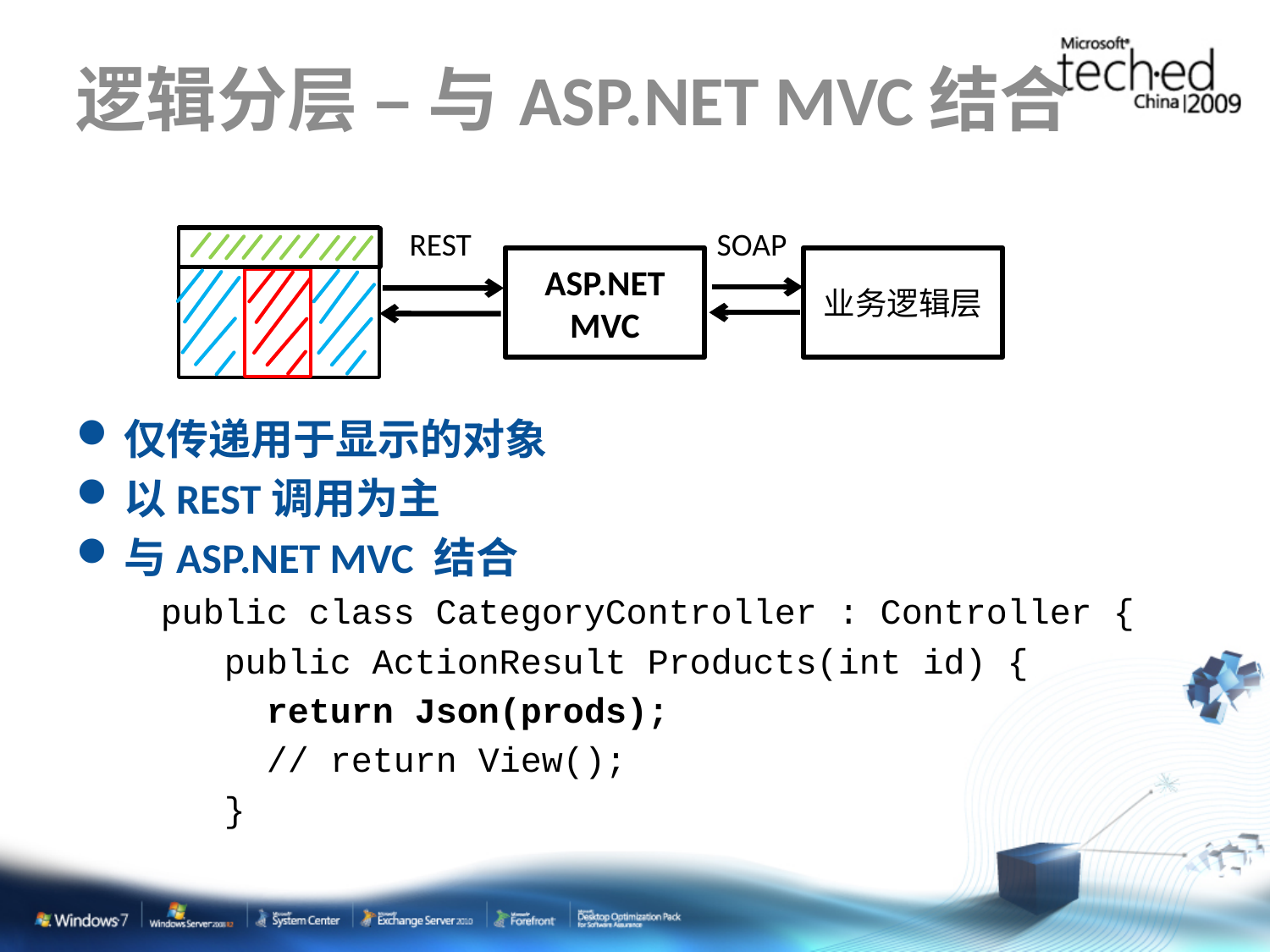

# 逻辑分层 – 与ASP.NET MVC结合
REST
SOAP

ASP.NET MVC
业务逻辑层
仅传递用于显示的对象
以REST调用为主
与ASP.NET MVC 结合
 public class CategoryController : Controller {
    public ActionResult Products(int id) {
return Json(prods);
// return View();
    }